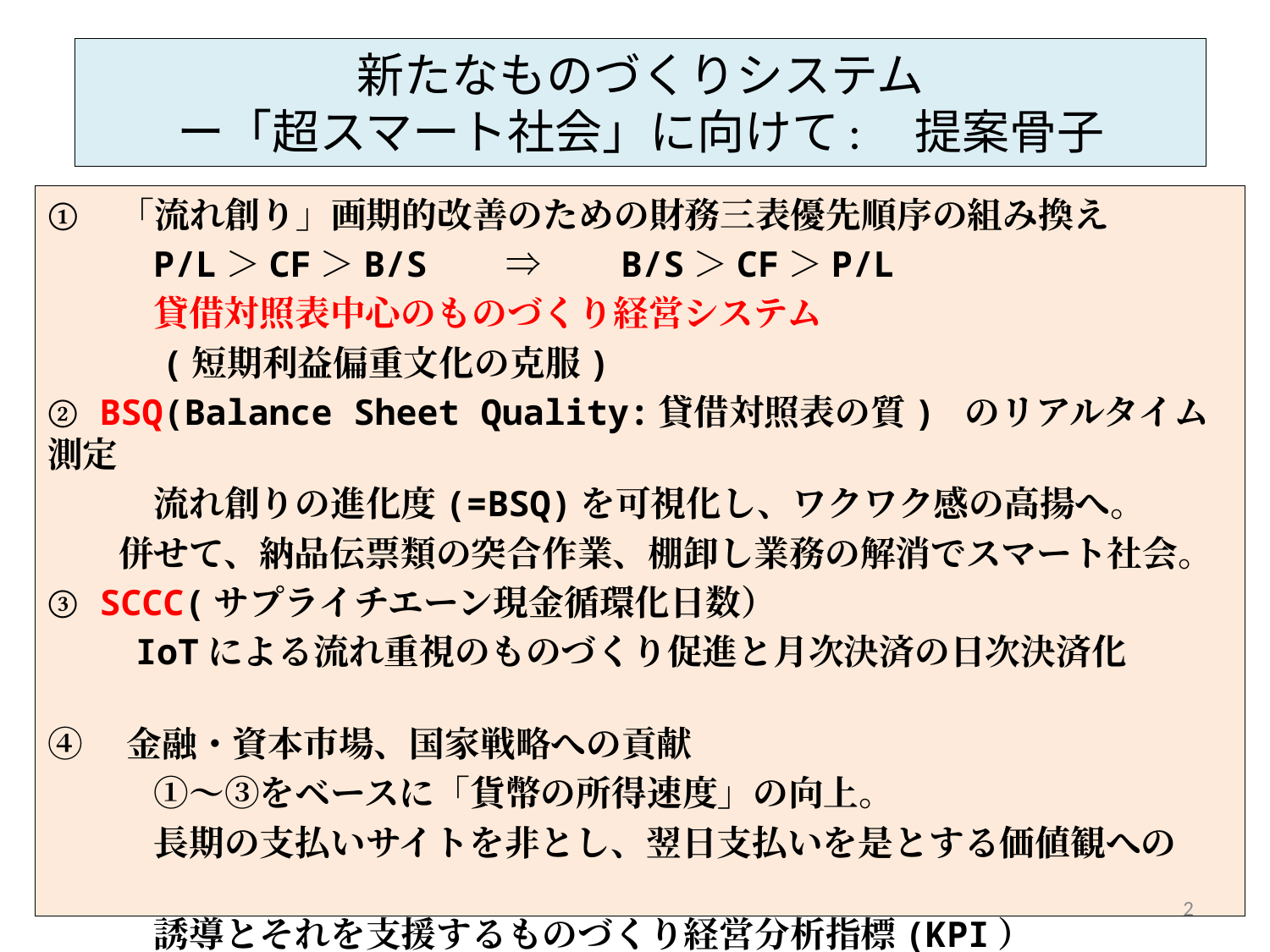

# 新たなものづくりシステム ー「超スマート社会」に向けて:    提案骨子
「流れ創り」画期的改善のための財務三表優先順序の組み換え
　　   P/L＞CF＞B/S　　⇒　　B/S＞CF＞P/L
　　　貸借対照表中心のものづくり経営システム
　　　(短期利益偏重文化の克服)
② BSQ(Balance Sheet Quality:貸借対照表の質) のリアルタイム測定
　　　流れ創りの進化度(=BSQ)を可視化し、ワクワク感の高揚へ。
　    併せて、納品伝票類の突合作業、棚卸し業務の解消でスマート社会。
③ SCCC(サプライチエーン現金循環化日数）
　　 IoTによる流れ重視のものづくり促進と月次決済の日次決済化
④　金融・資本市場、国家戦略への貢献
　　　①～③をベースに「貨幣の所得速度」の向上。
　　　長期の支払いサイトを非とし、翌日支払いを是とする価値観への
　　　誘導とそれを支援するものづくり経営分析指標(KPI）

2